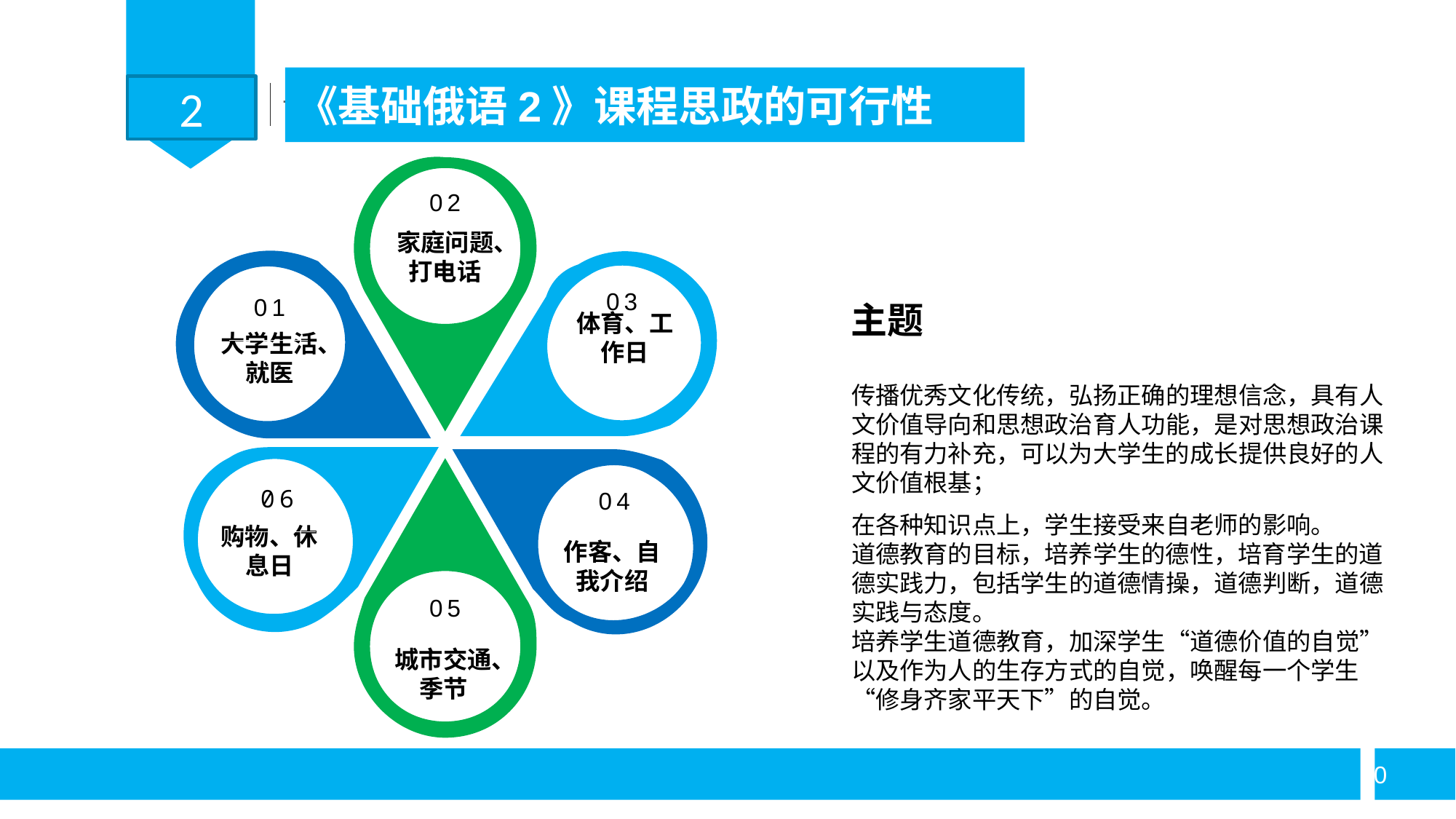

《基础俄语2》课程思政的可行性
2
说学法

02
家庭问题、打电话

05
城市交通、季节

03
体育、工作日

06
购物、休息日

01
大学生活、就医

04
作客、自我介绍
主题
传播优秀文化传统，弘扬正确的理想信念，具有人
文价值导向和思想政治育人功能，是对思想政治课
程的有力补充，可以为大学生的成长提供良好的人
文价值根基；

在各种知识点上，学生接受来自老师的影响。
道德教育的目标，培养学生的德性，培育学生的道德实践力，包括学生的道德情操，道德判断，道德实践与态度。
培养学生道德教育，加深学生“道德价值的自觉”以及作为人的生存方式的自觉，唤醒每一个学生“修身齐家平天下”的自觉。